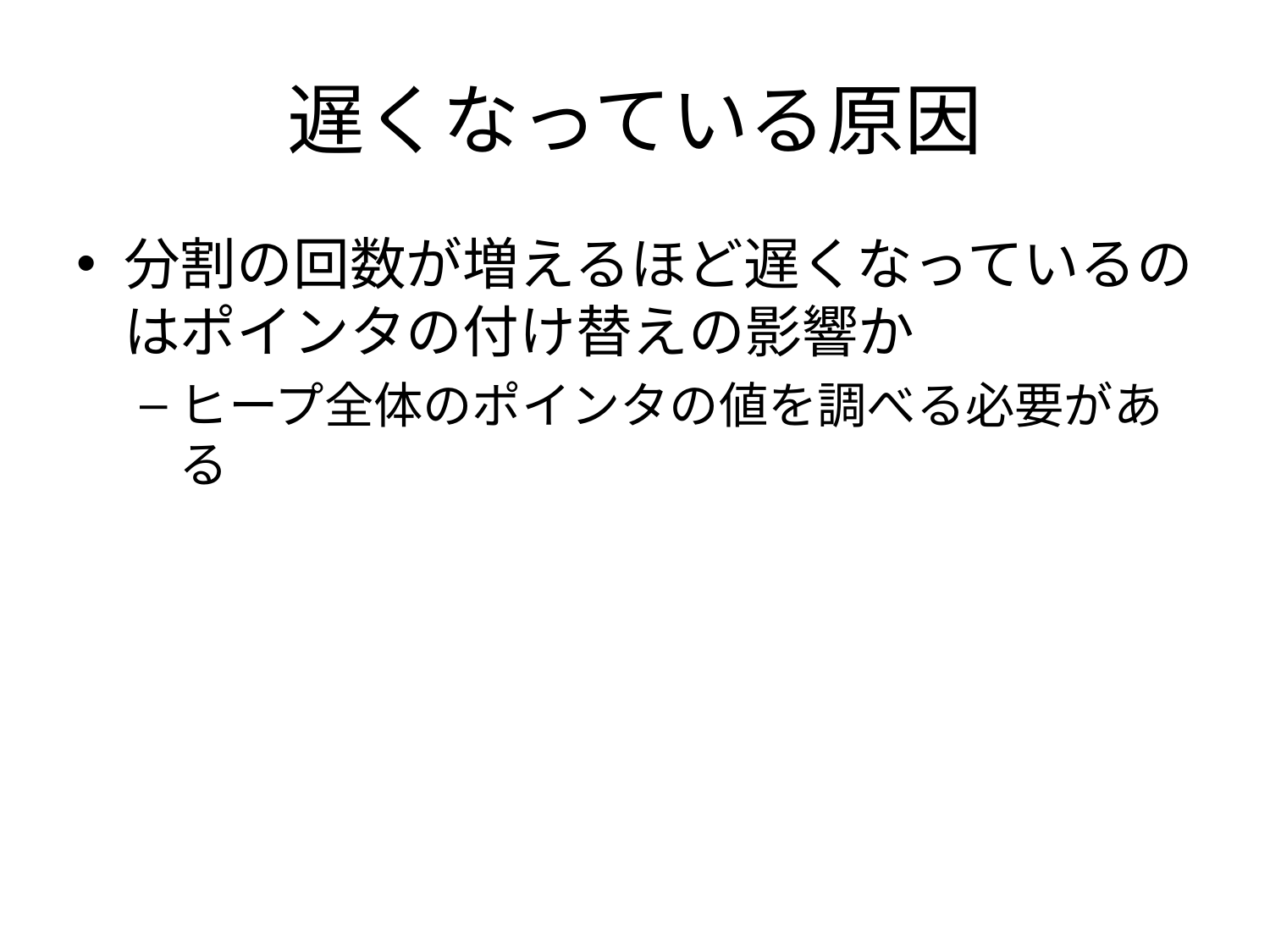

# 遅くなっている原因
分割の回数が増えるほど遅くなっているのはポインタの付け替えの影響か
ヒープ全体のポインタの値を調べる必要がある